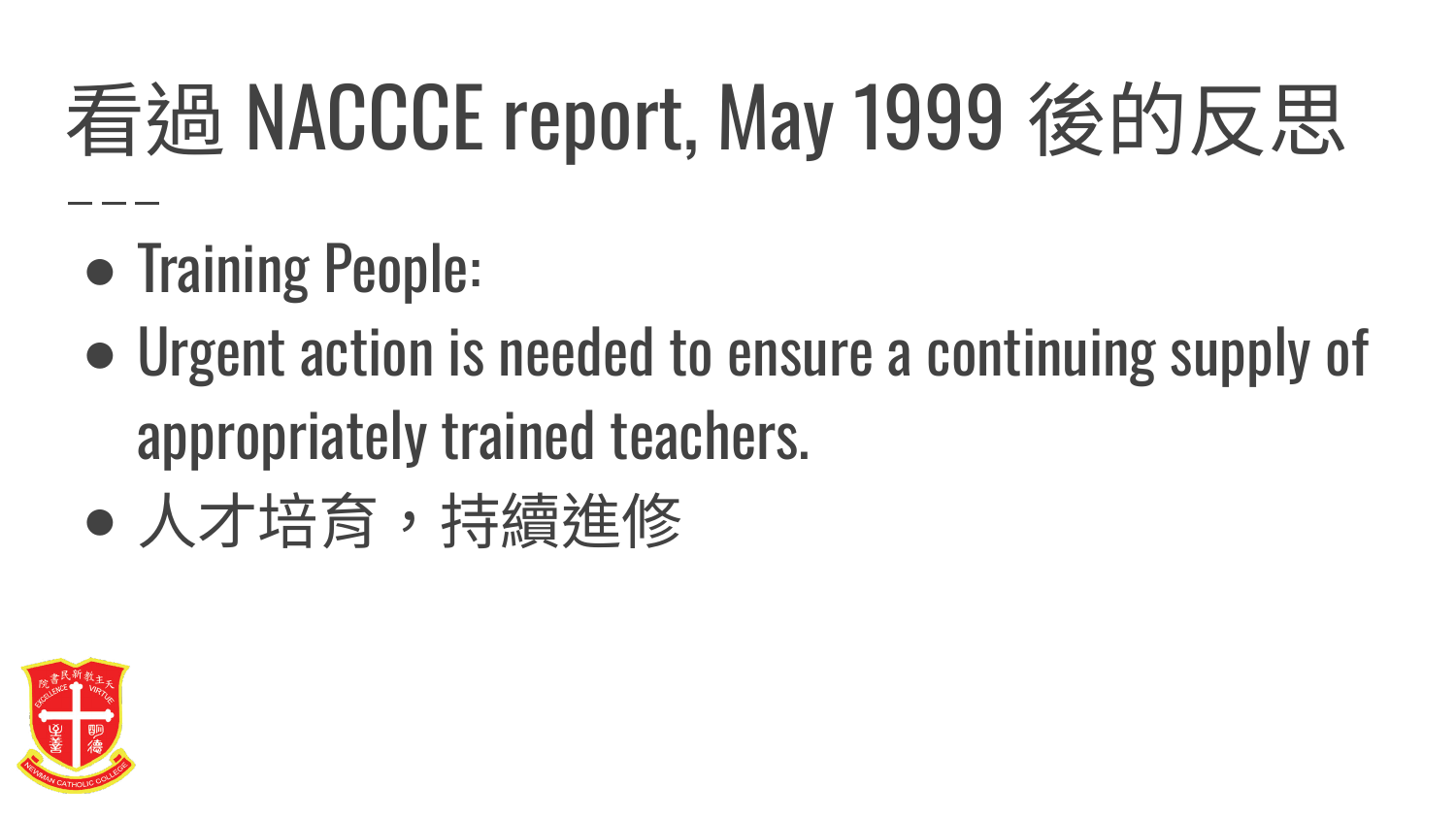

# 看過NACCCE report, May 1999後的反思
Training People:
Urgent action is needed to ensure a continuing supply of appropriately trained teachers.
人才培育，持續進修